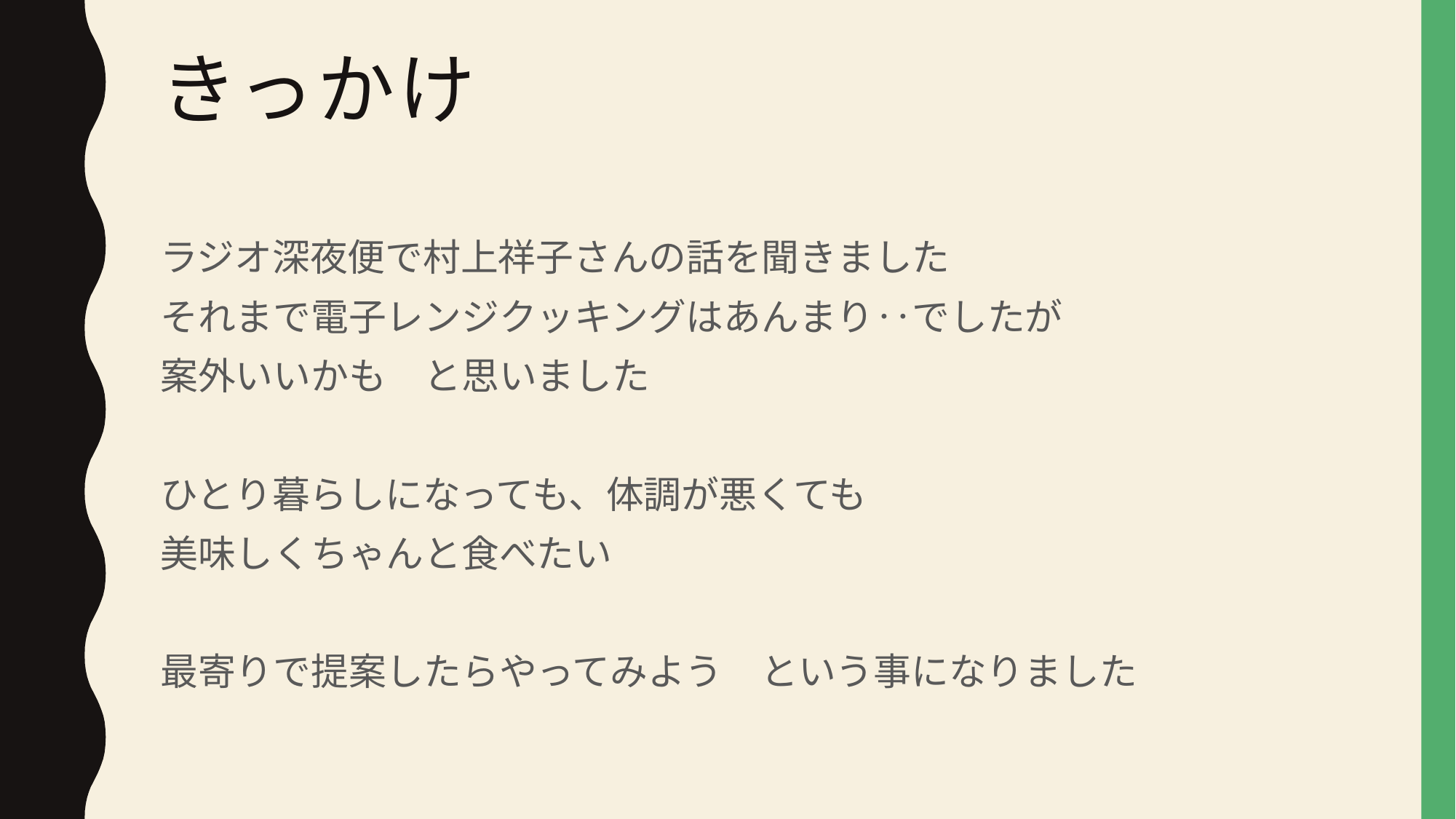

# きっかけ
ラジオ深夜便で村上祥子さんの話を聞きました
それまで電子レンジクッキングはあんまり‥でしたが
案外いいかも　と思いました

ひとり暮らしになっても、体調が悪くても
美味しくちゃんと食べたい

最寄りで提案したらやってみよう　という事になりました